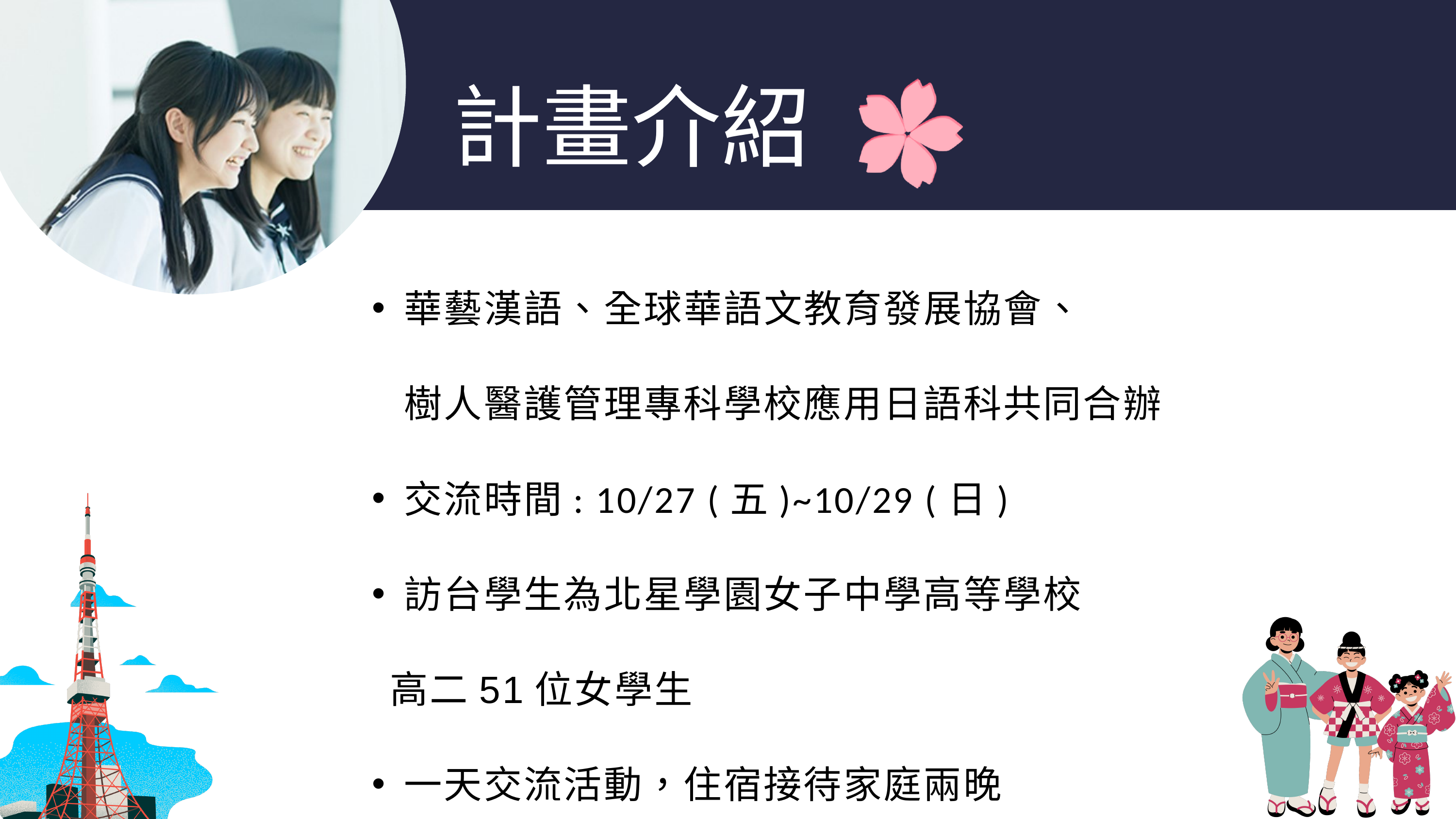

計畫介紹

華藝漢語、全球華語文教育發展協會、
樹人醫護管理專科學校應用日語科共同合辦
交流時間: 10/27 (五)~10/29 (日)
訪台學生為北星學園女子中學高等學校
    高二51位女學生
一天交流活動，住宿接待家庭兩晚